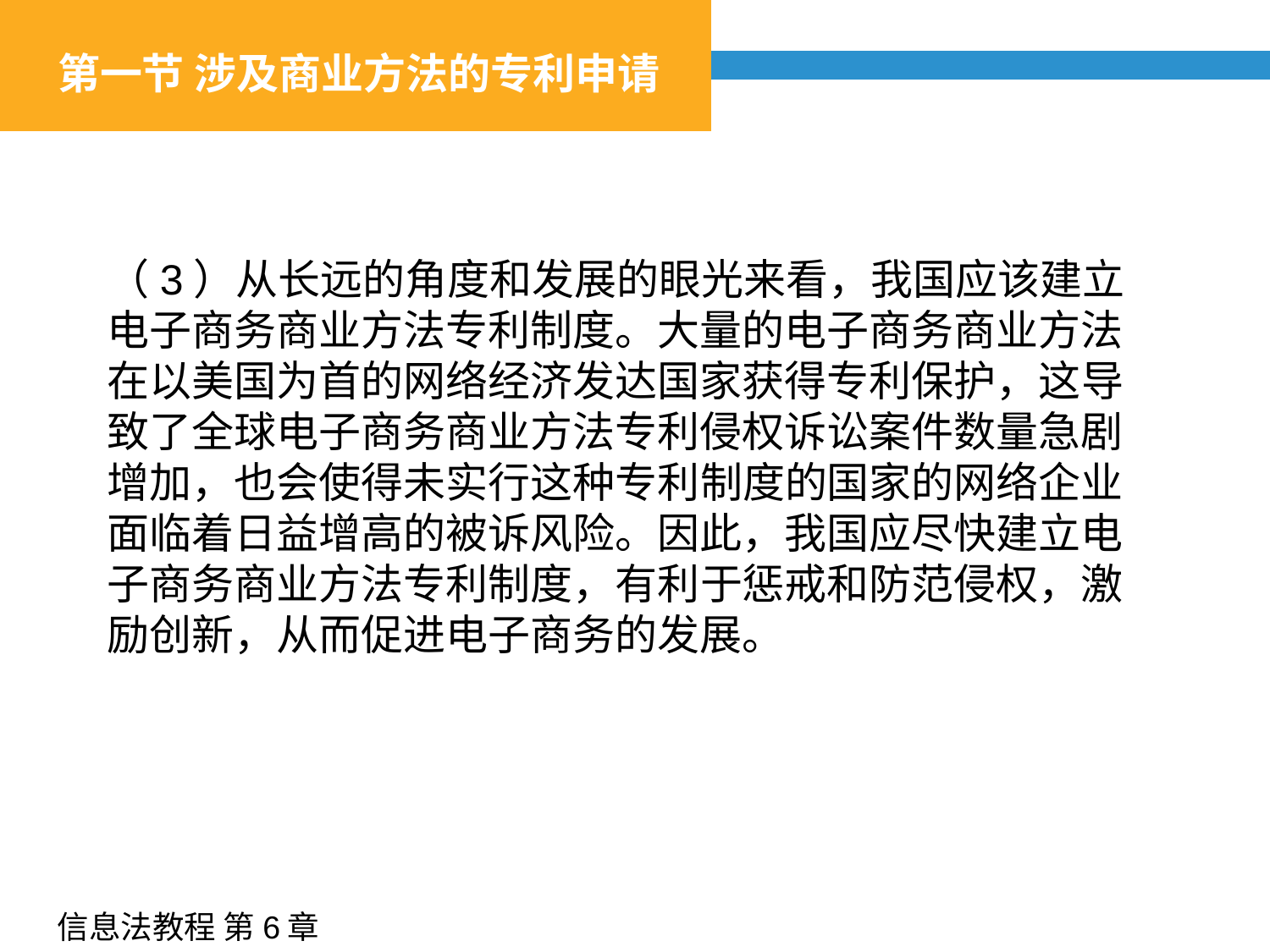

# 第一节 涉及商业方法的专利申请
（3）从长远的角度和发展的眼光来看，我国应该建立电子商务商业方法专利制度。大量的电子商务商业方法在以美国为首的网络经济发达国家获得专利保护，这导致了全球电子商务商业方法专利侵权诉讼案件数量急剧增加，也会使得未实行这种专利制度的国家的网络企业面临着日益增高的被诉风险。因此，我国应尽快建立电子商务商业方法专利制度，有利于惩戒和防范侵权，激励创新，从而促进电子商务的发展。
信息法教程 第6章